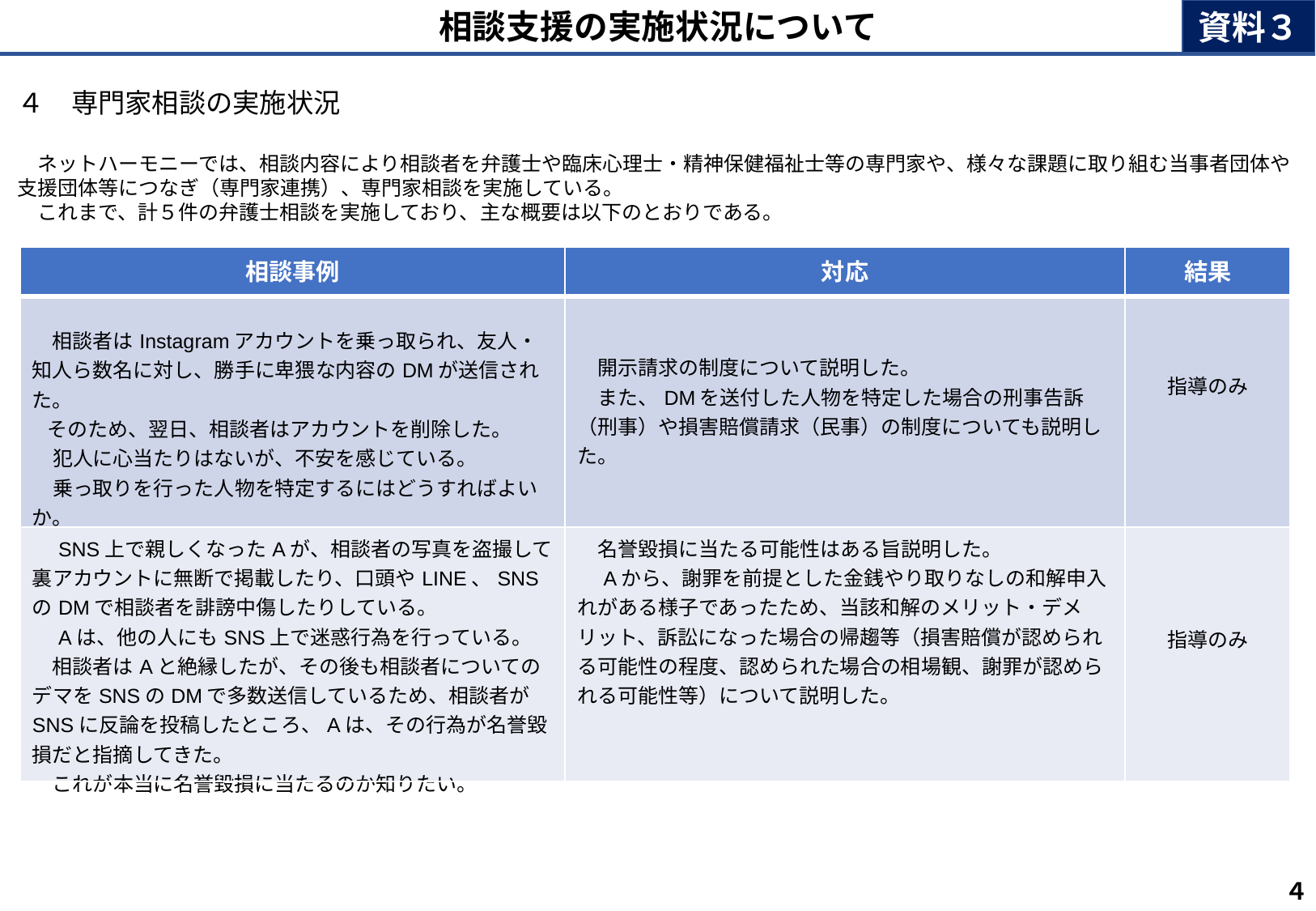

資料３
相談支援の実施状況について
４　専門家相談の実施状況

　ネットハーモニーでは、相談内容により相談者を弁護士や臨床心理士・精神保健福祉士等の専門家や、様々な課題に取り組む当事者団体や
支援団体等につなぎ（専門家連携）、専門家相談を実施している。
　これまで、計５件の弁護士相談を実施しており、主な概要は以下のとおりである。
| 相談事例 | 対応 | 結果 |
| --- | --- | --- |
| 相談者はInstagramアカウントを乗っ取られ、友人・知人ら数名に対し、勝手に卑猥な内容のDMが送信された。 そのため、翌日、相談者はアカウントを削除した。 　犯人に心当たりはないが、不安を感じている。 　乗っ取りを行った人物を特定するにはどうすればよいか。 | 開示請求の制度について説明した。 　また、DMを送付した人物を特定した場合の刑事告訴 （刑事）や損害賠償請求（民事）の制度についても説明した。 | 指導のみ |
| SNS上で親しくなったAが、相談者の写真を盗撮して裏アカウントに無断で掲載したり、口頭やLINE、SNSのDMで相談者を誹謗中傷したりしている。 　Aは、他の人にもSNS上で迷惑行為を行っている。 　相談者はAと絶縁したが、その後も相談者についてのデマをSNSのDMで多数送信しているため、相談者がSNSに反論を投稿したところ、Aは、その行為が名誉毀損だと指摘してきた。 　これが本当に名誉毀損に当たるのか知りたい。 | 名誉毀損に当たる可能性はある旨説明した。 　Aから、謝罪を前提とした金銭やり取りなしの和解申入れがある様子であったため、当該和解のメリット・デメリット、訴訟になった場合の帰趨等（損害賠償が認められる可能性の程度、認められた場合の相場観、謝罪が認められる可能性等）について説明した。 | 指導のみ |
４